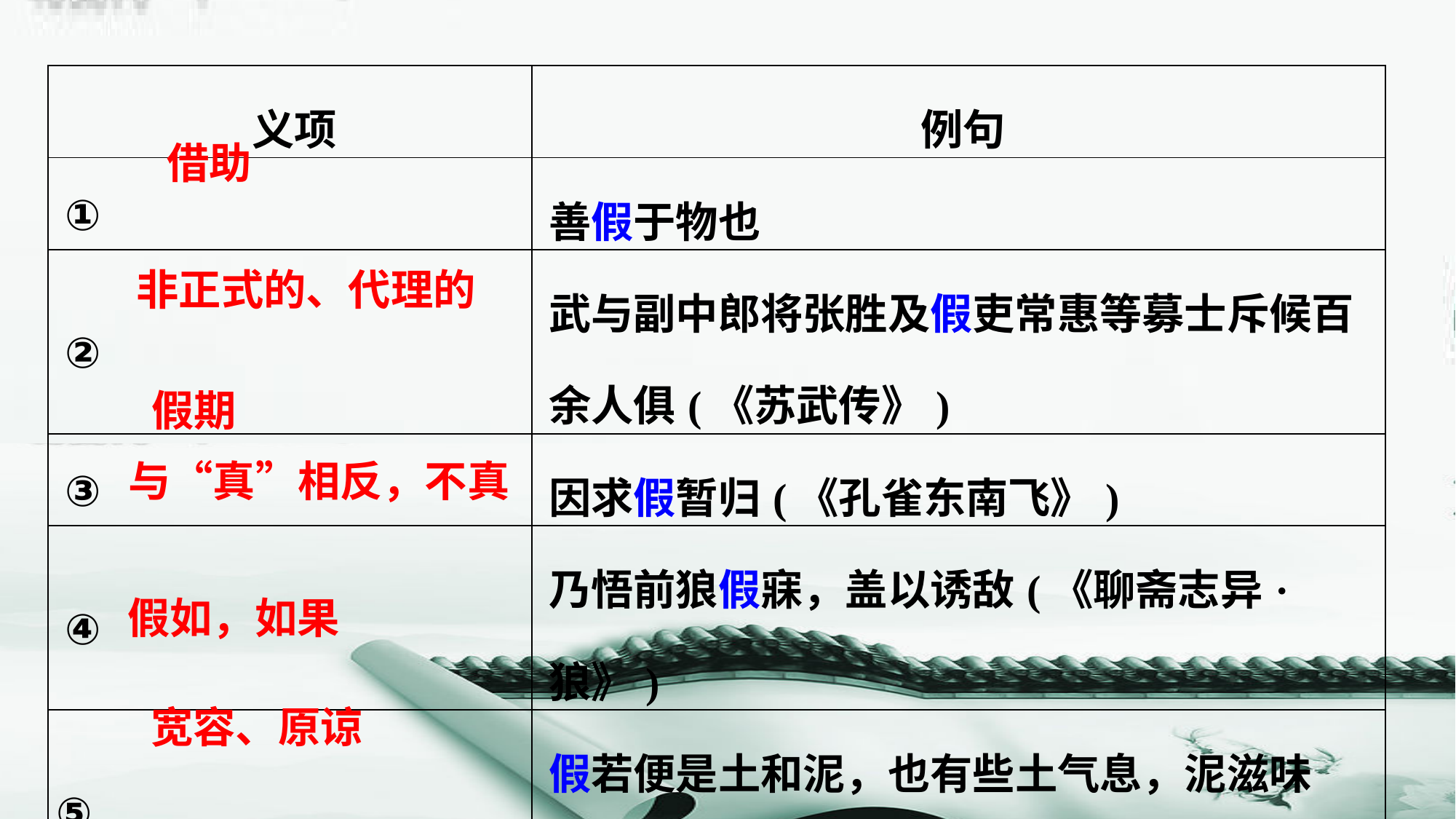

| 义项 | 例句 |
| --- | --- |
| ① | 善假于物也 |
| ② | 武与副中郎将张胜及假吏常惠等募士斥候百余人俱(《苏武传》) |
| ③ | 因求假暂归(《孔雀东南飞》) |
| ④ | 乃悟前狼假寐，盖以诱敌(《聊斋志异·狼》) |
| ⑤ | 假若便是土和泥，也有些土气息，泥滋味 (《长亭送别》) |
| ⑥ | 愿大王少假借之(《荆轲刺秦王》) |
借助
非正式的、代理的
假期
与“真”相反，不真
假如，如果
宽容、原谅